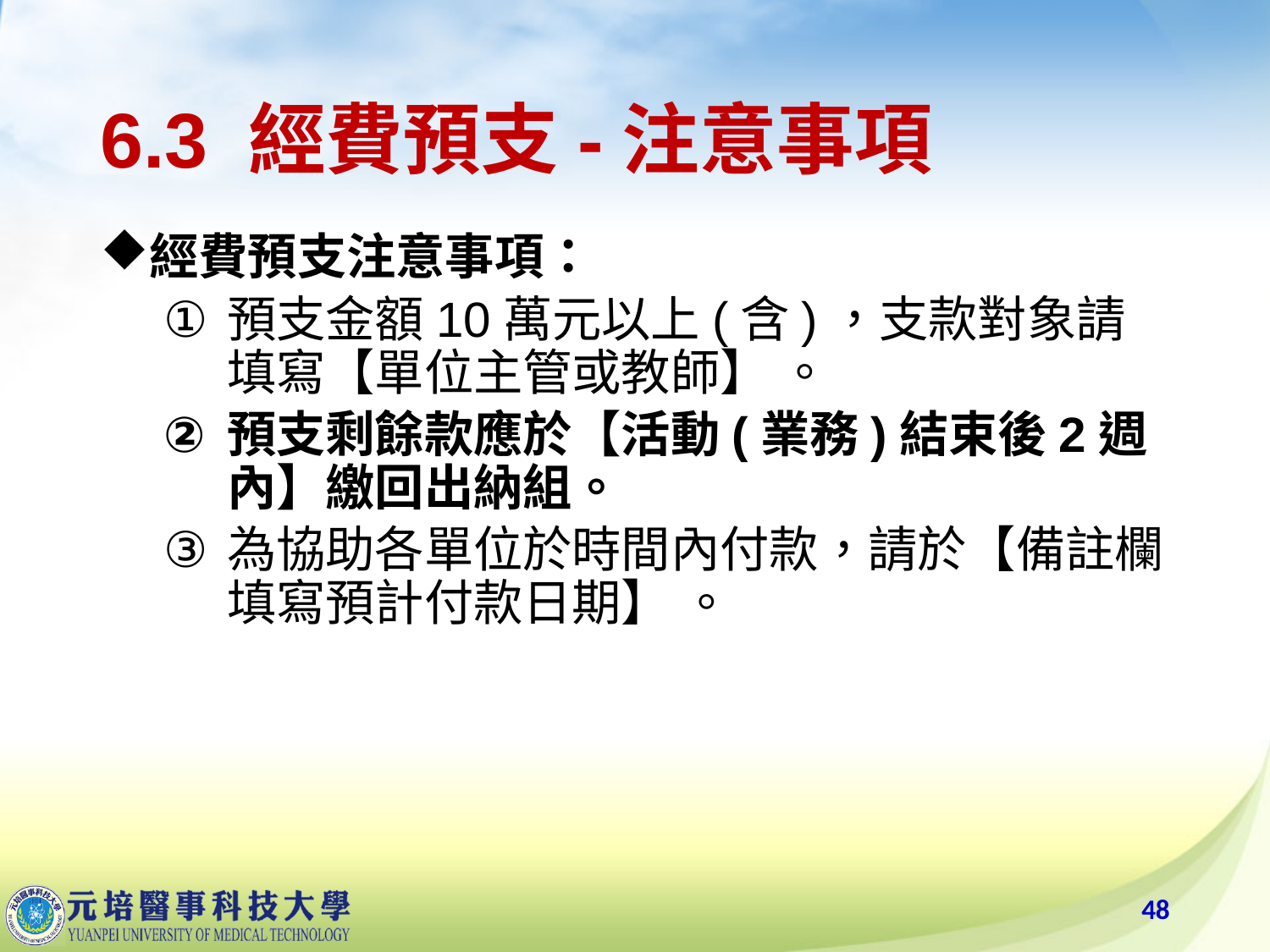

# 6.3 經費預支-注意事項
經費預支注意事項：
預支金額10萬元以上(含)，支款對象請填寫【單位主管或教師】 。
預支剩餘款應於【活動(業務)結束後2週內】繳回出納組。
為協助各單位於時間內付款，請於【備註欄填寫預計付款日期】 。

48